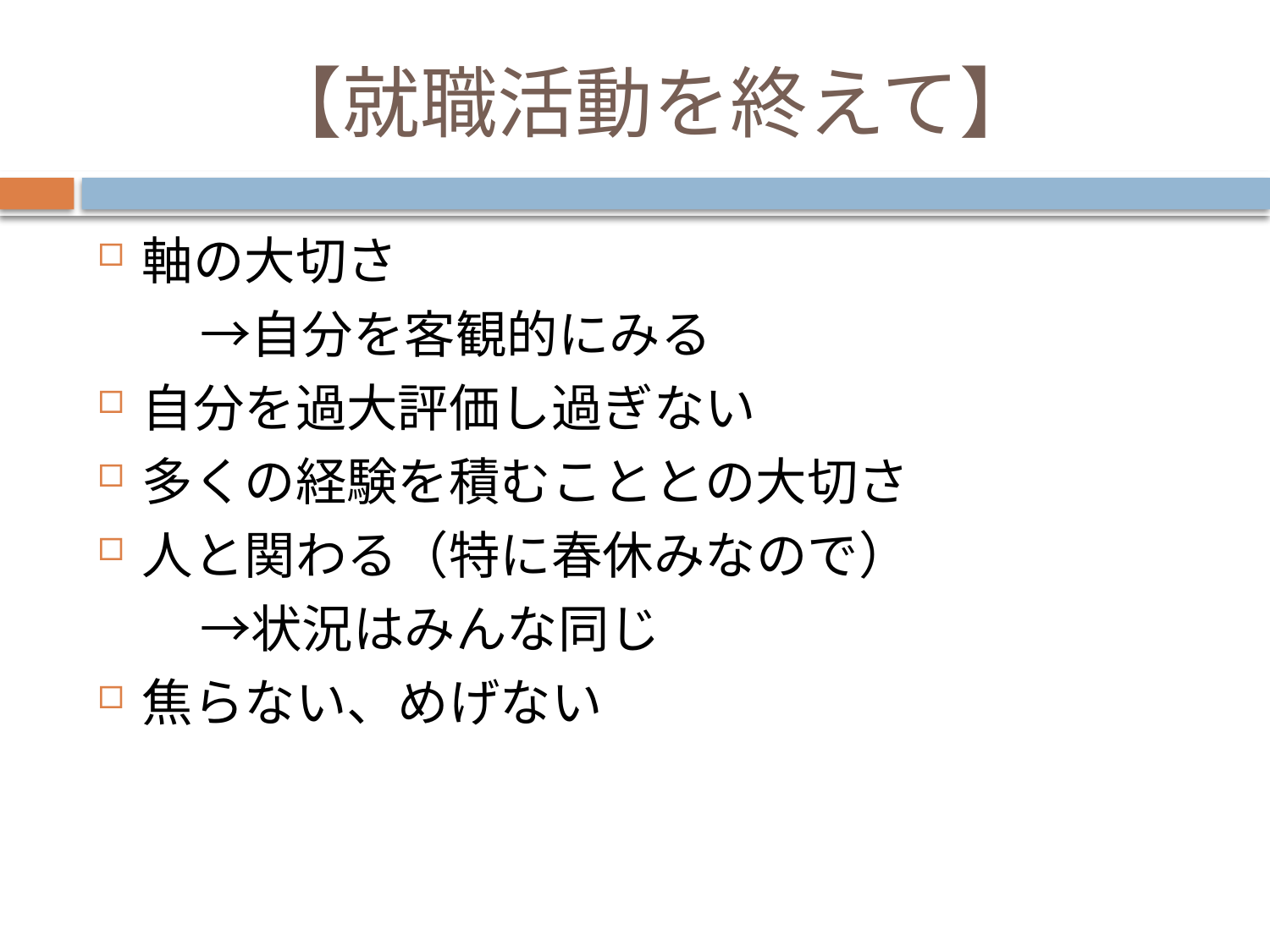

# 【就職活動を終えて】
軸の大切さ
　　→自分を客観的にみる
自分を過大評価し過ぎない
多くの経験を積むこととの大切さ
人と関わる（特に春休みなので）
　　→状況はみんな同じ
焦らない、めげない